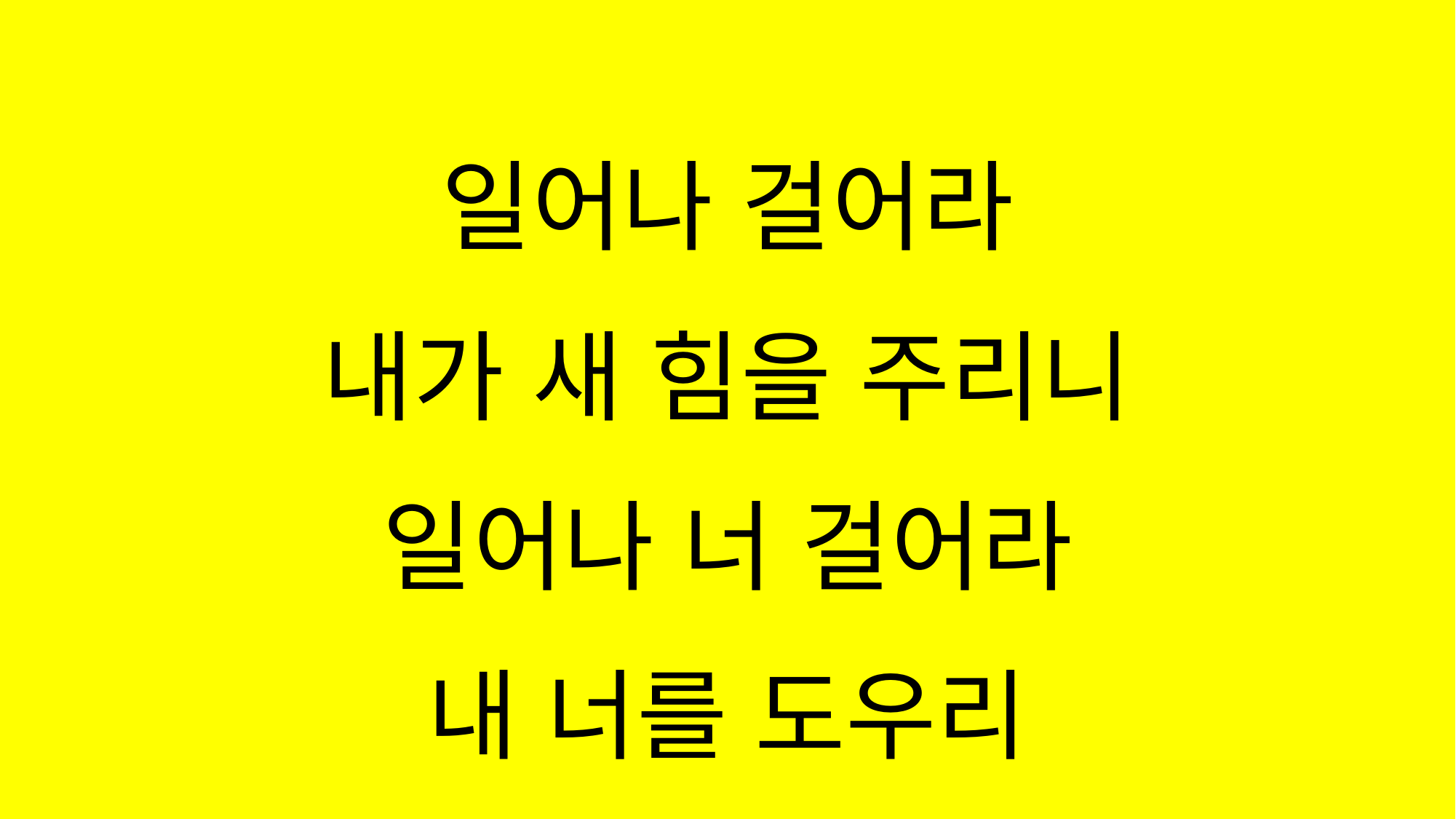

#
일어나 걸어라

내가 새 힘을 주리니

일어나 너 걸어라

내 너를 도우리